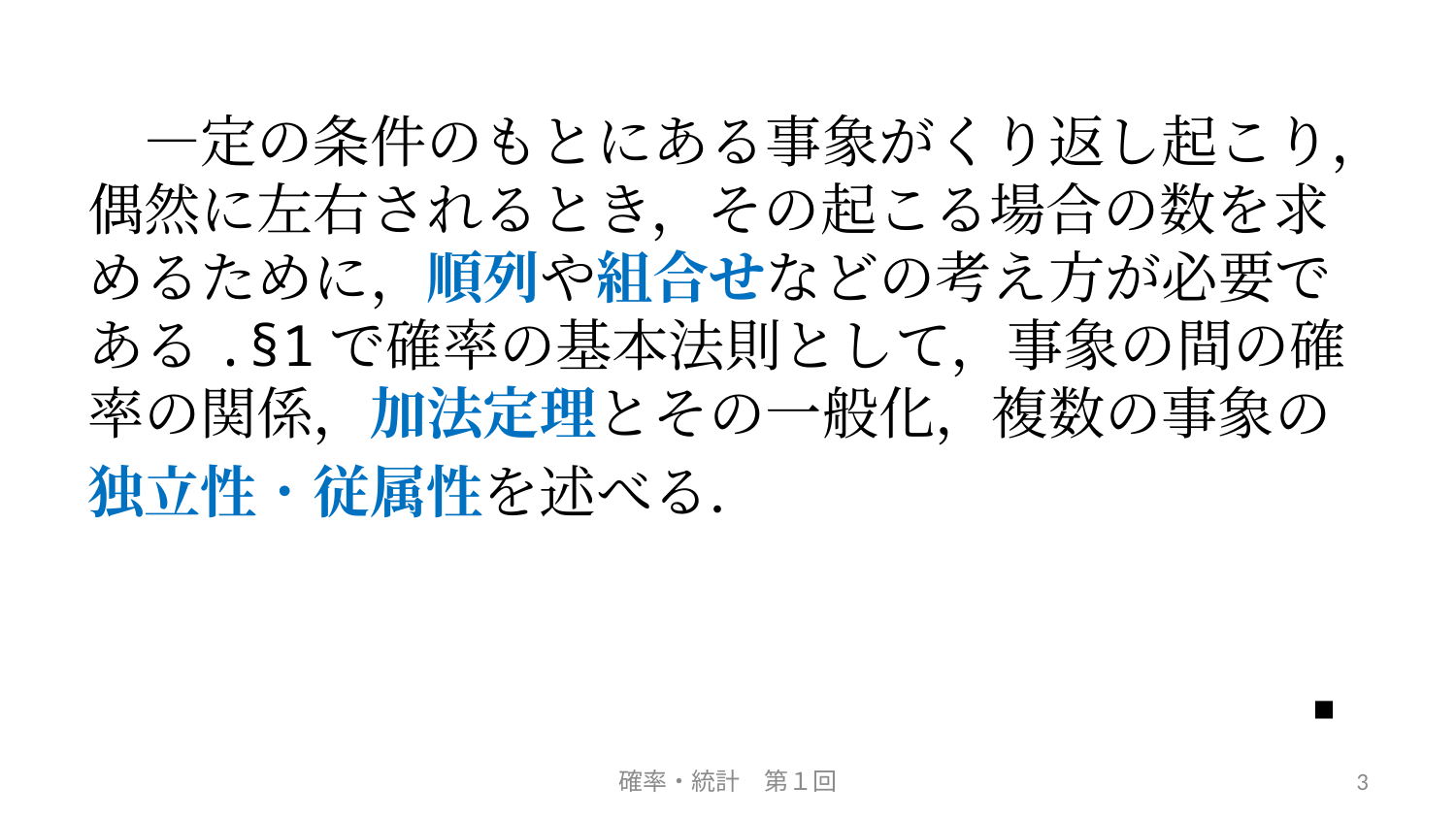

―定の条件のもとにある事象がくり返し起こり，偶然に左右されるとき，その起こる場合の数を求めるために，順列や組合せなどの考え方が必要である.§1で確率の基本法則として，事象の間の確率の関係，加法定理とその一般化，複数の事象の
独立性・従属性を述べる．
■

確率・統計　第１回
3